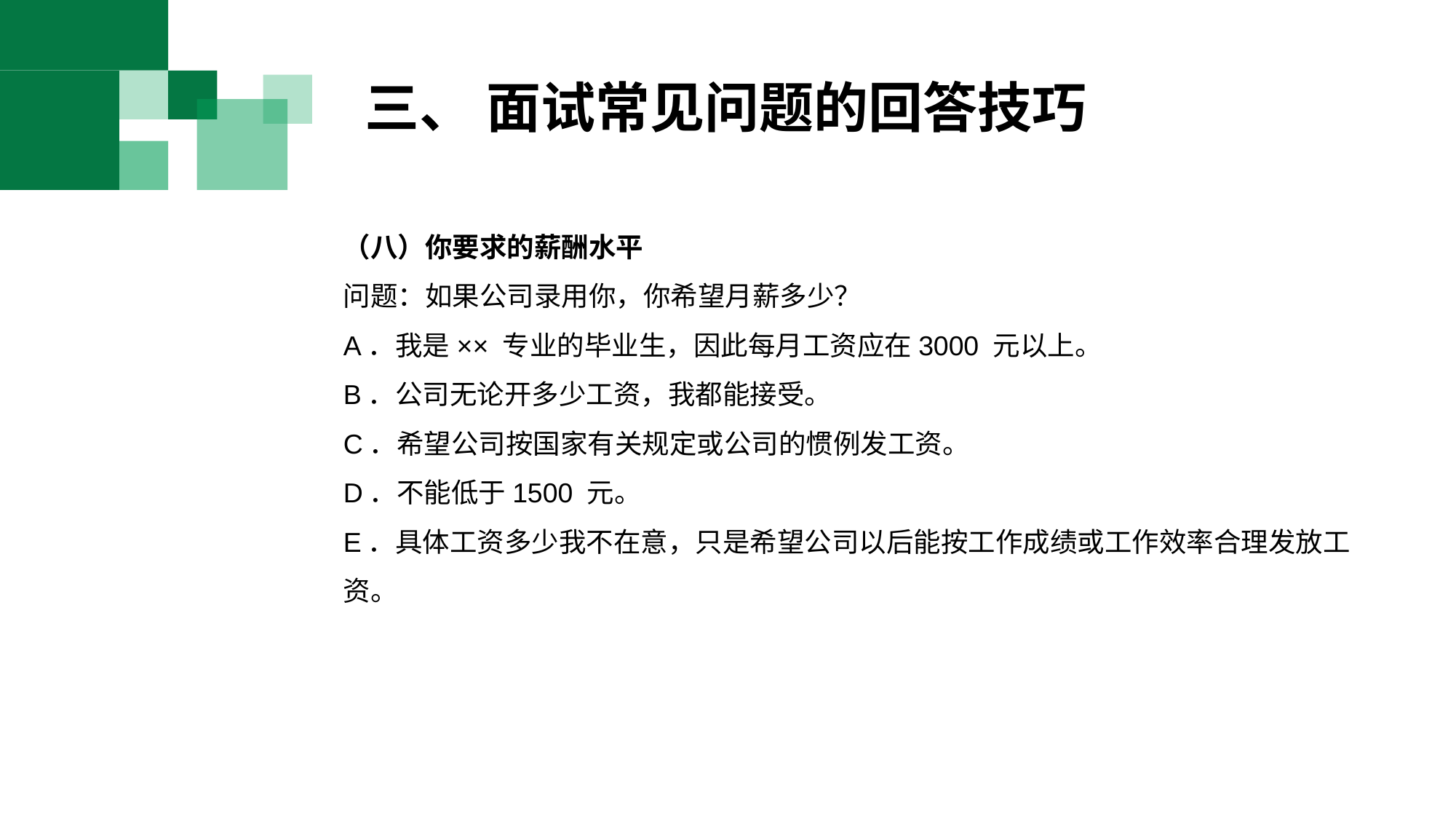

三、 面试常见问题的回答技巧

（八）你要求的薪酬水平
问题：如果公司录用你，你希望月薪多少？
A．我是×× 专业的毕业生，因此每月工资应在3000 元以上。
B．公司无论开多少工资，我都能接受。
C．希望公司按国家有关规定或公司的惯例发工资。
D．不能低于1500 元。
E．具体工资多少我不在意，只是希望公司以后能按工作成绩或工作效率合理发放工资。